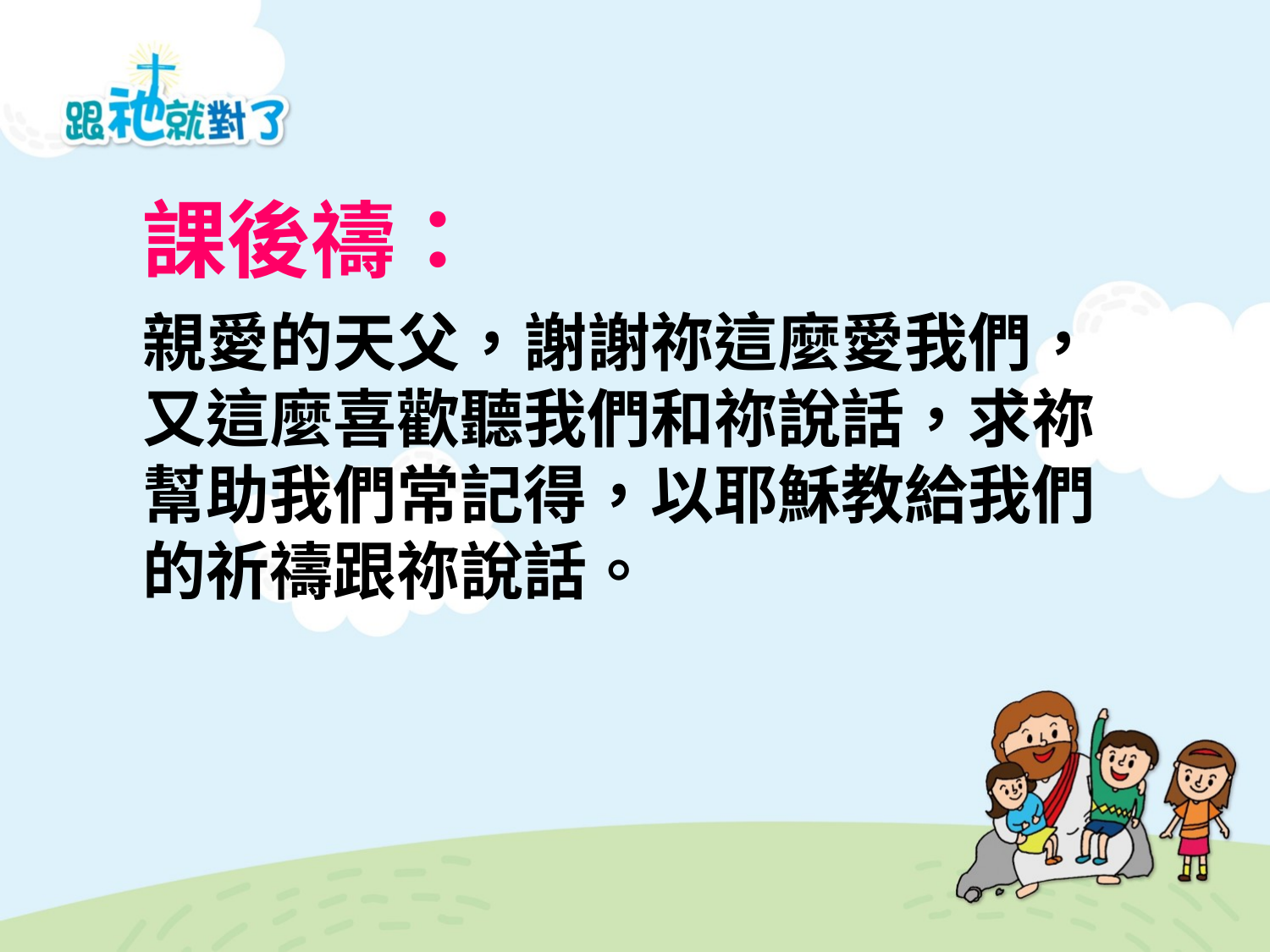

課後禱：
親愛的天父，謝謝祢這麼愛我們，又這麼喜歡聽我們和祢說話，求祢幫助我們常記得，以耶穌教給我們的祈禱跟祢說話。